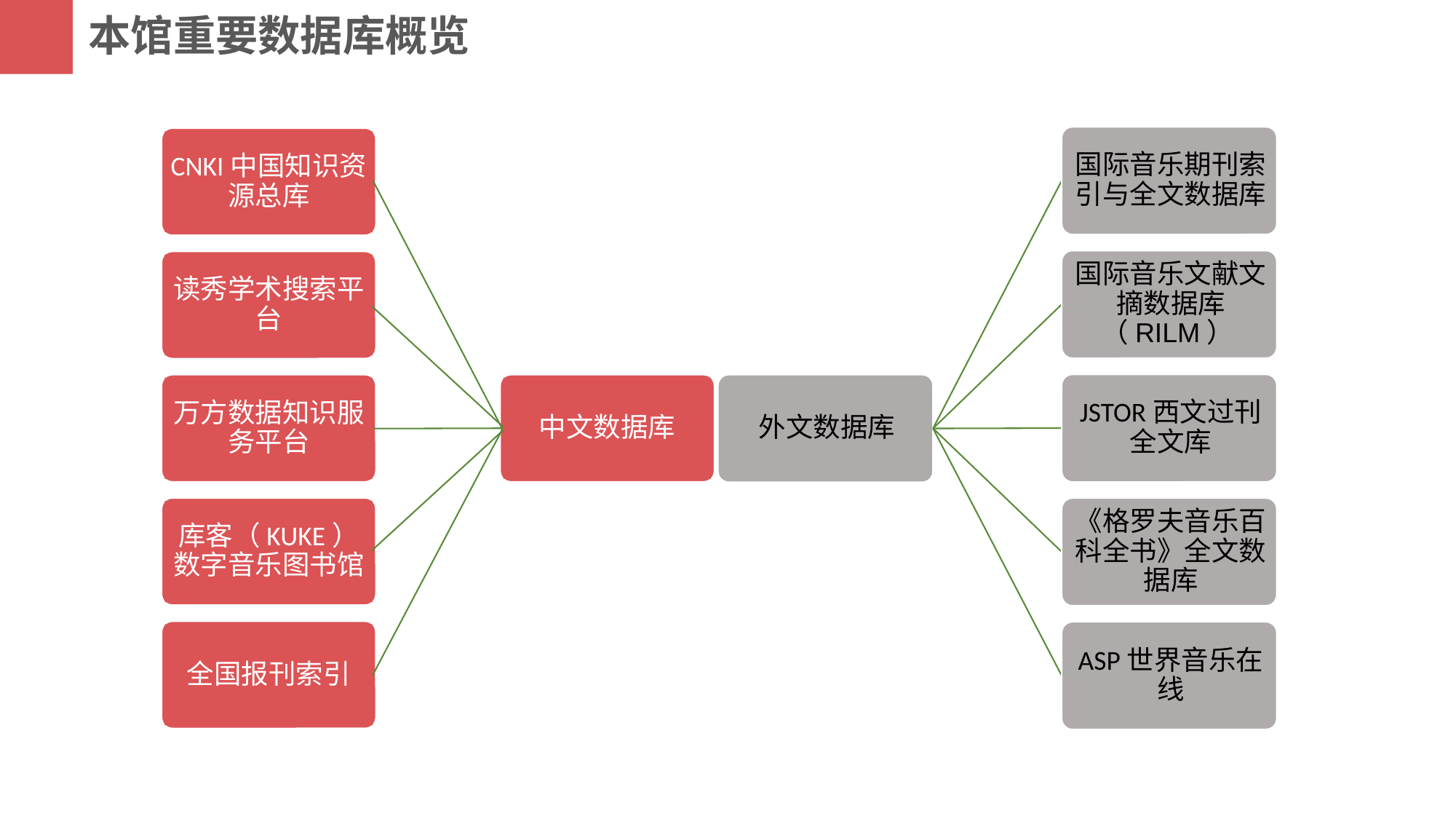

本馆重要数据库概览
外文数据库

国际音乐期刊索引与全文数据库

国际音乐文献文摘数据库（RILM）

JSTOR西文过刊全文库

《格罗夫音乐百科全书》全文数据库

ASP世界音乐在线

CNKI中国知识资源总库

读秀学术搜索平台

万方数据知识服务平台

中文数据库

库客（KUKE）数字音乐图书馆

全国报刊索引